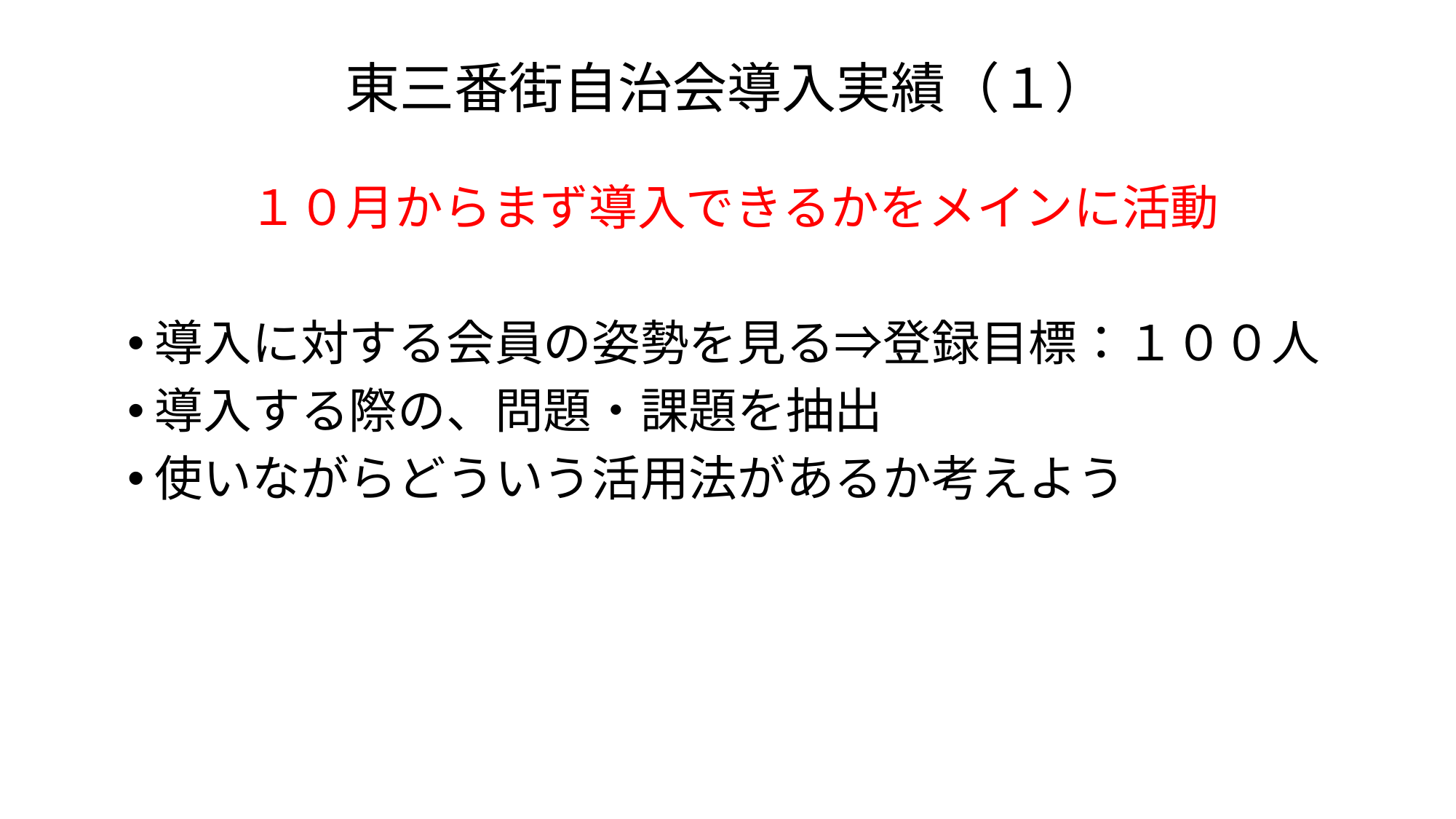

# 東三番街自治会導入実績（１）
１０月からまず導入できるかをメインに活動

導入に対する会員の姿勢を見る⇒登録目標：１００人
導入する際の、問題・課題を抽出
使いながらどういう活用法があるか考えよう